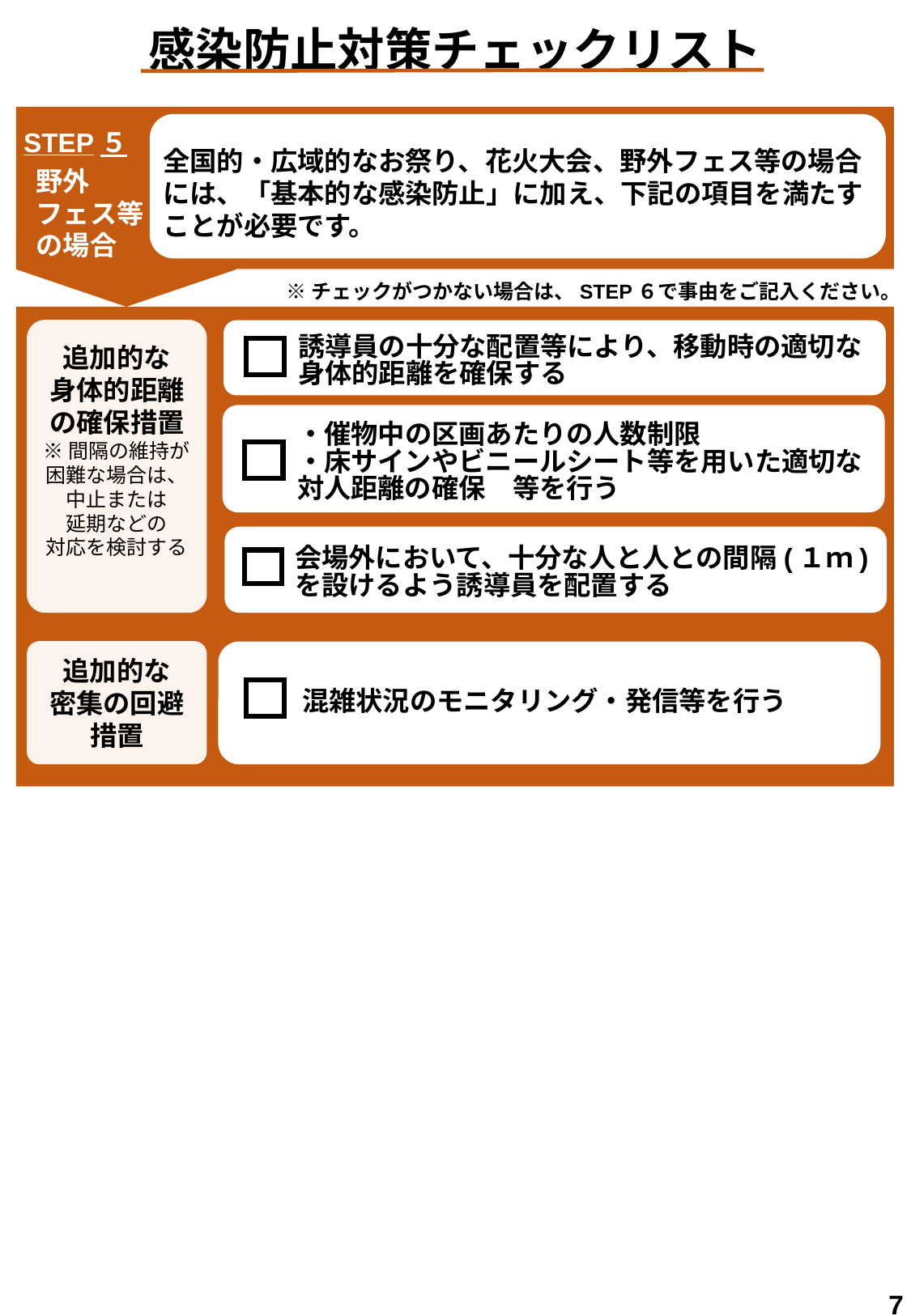

感染防止対策チェックリスト

STEP５

 野外
 フェス等
 の場合
全国的・広域的なお祭り、花火大会、野外フェス等の場合には、「基本的な感染防止」に加え、下記の項目を満たすことが必要です。

※チェックがつかない場合は、STEP６で事由をご記入ください。

追加的な
身体的距離の確保措置
※間隔の維持が困難な場合は、中止または
延期などの
対応を検討する

誘導員の十分な配置等により、移動時の適切な
身体的距離を確保する

・催物中の区画あたりの人数制限
・床サインやビニールシート等を用いた適切な
対人距離の確保　等を行う

会場外において、十分な人と人との間隔(１ｍ)
を設けるよう誘導員を配置する

追加的な
密集の回避
措置

混雑状況のモニタリング・発信等を行う
7